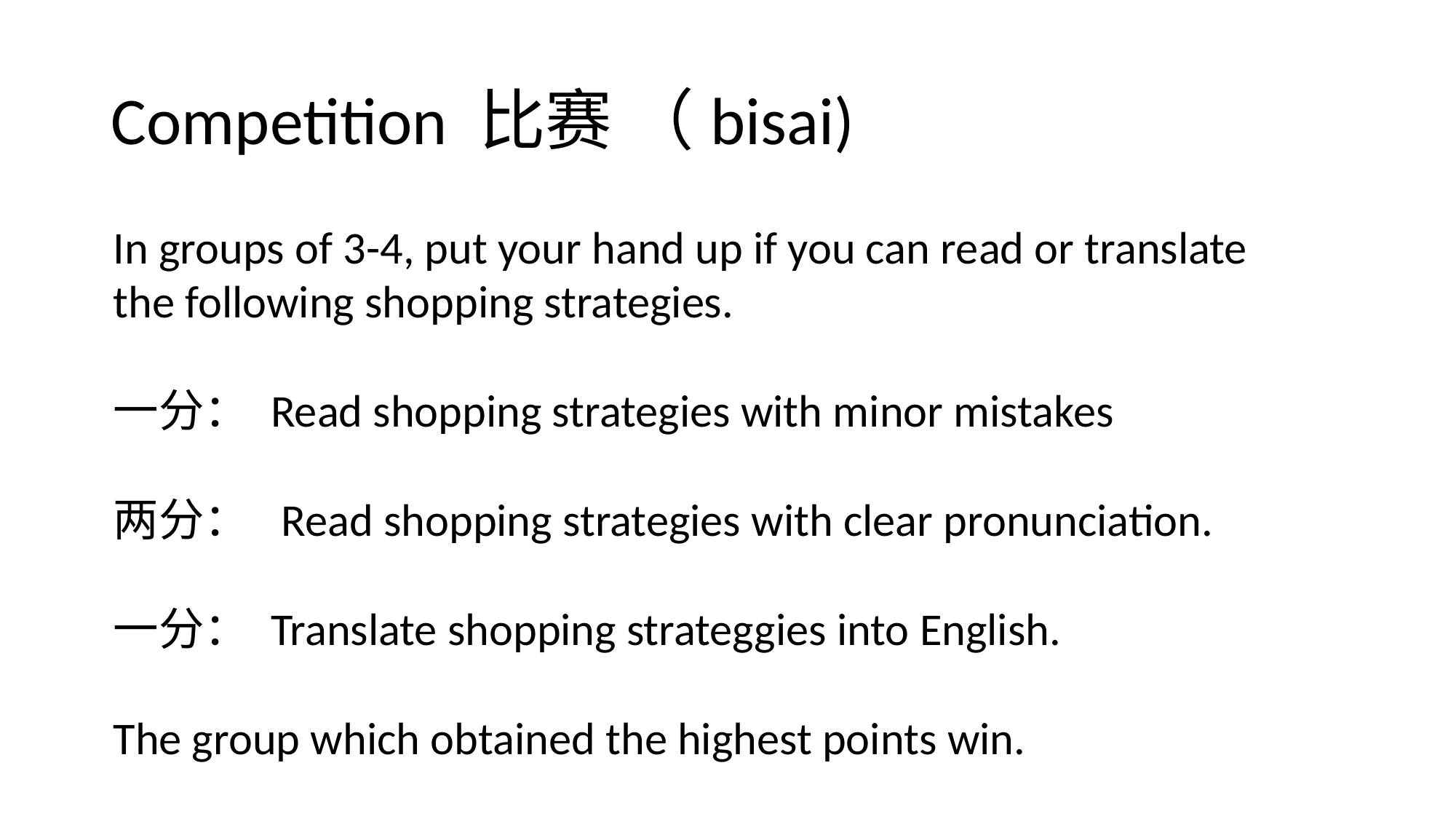

# Competition 比赛 （bisai)
In groups of 3-4, put your hand up if you can read or translate the following shopping strategies.

一分： Read shopping strategies with minor mistakes

两分：  Read shopping strategies with clear pronunciation.

一分： Translate shopping strateggies into English.

The group which obtained the highest points win.